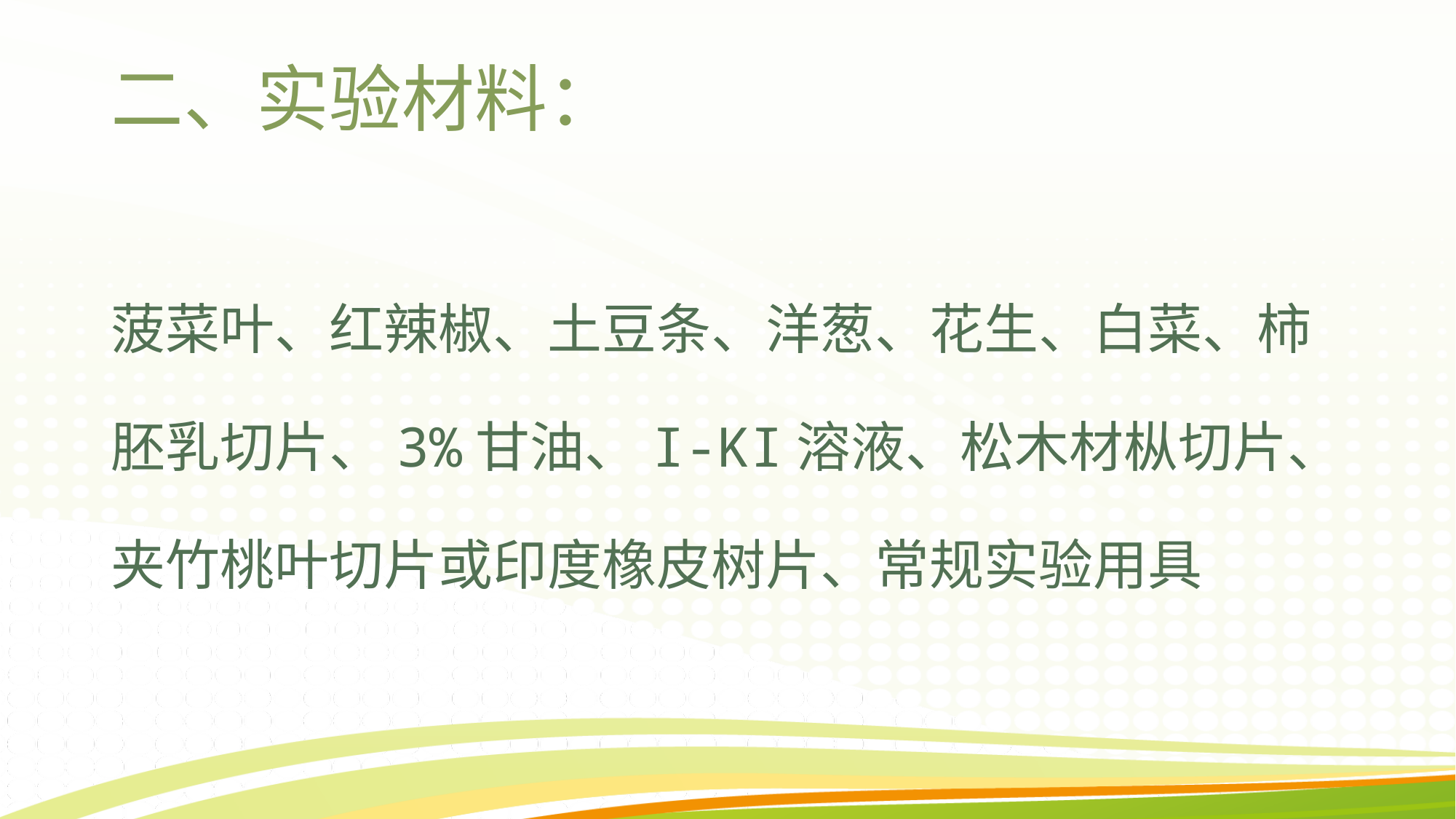

# 二、实验材料：

菠菜叶、红辣椒、土豆条、洋葱、花生、白菜、柿胚乳切片、3%甘油、I-KI溶液、松木材枞切片、夹竹桃叶切片或印度橡皮树片、常规实验用具